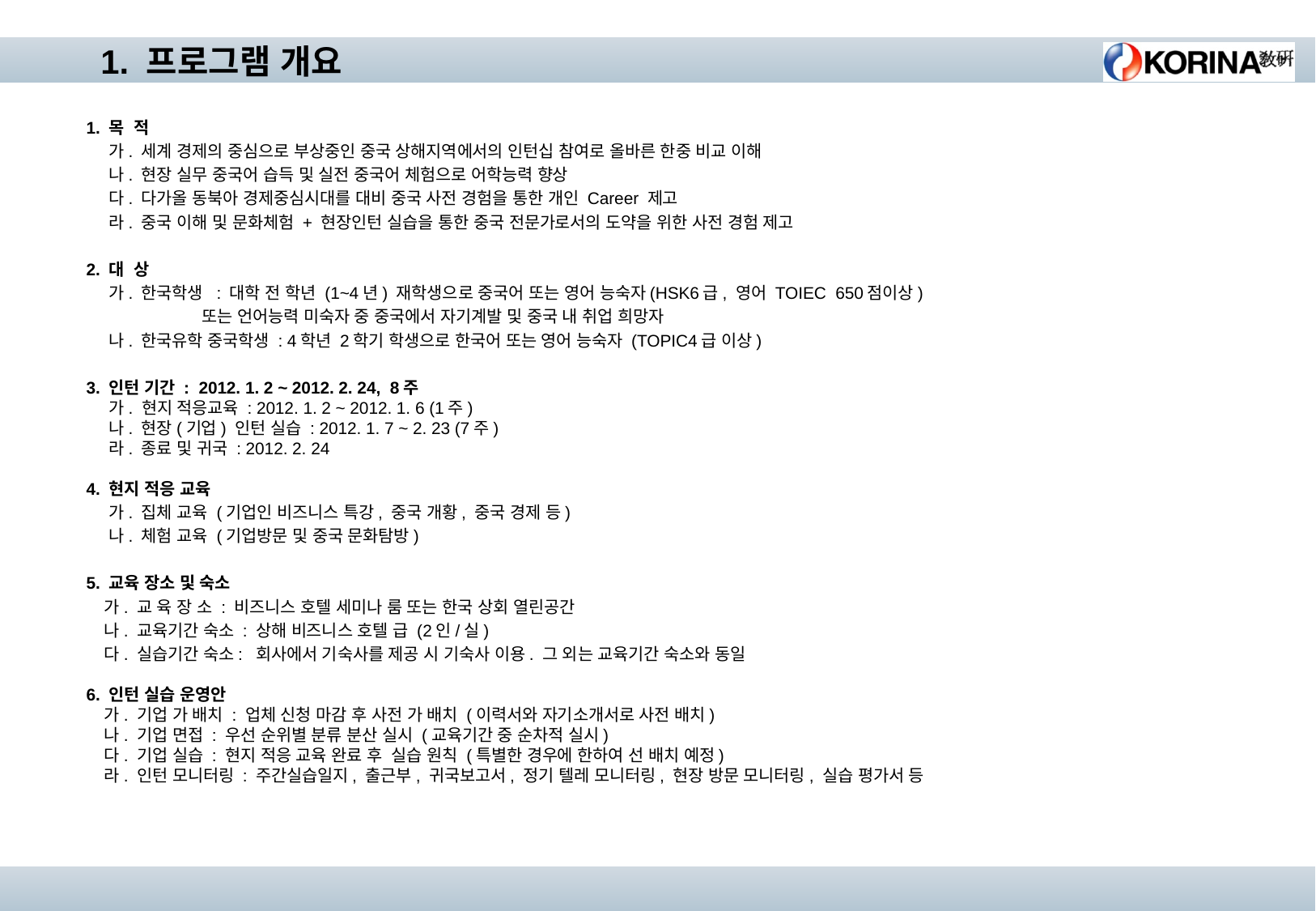

1. 프로그램 개요

1. 목  적
    가. 세계 경제의 중심으로 부상중인 중국 상해지역에서의 인턴십 참여로 올바른 한중 비교 이해
    나. 현장 실무 중국어 습득 및 실전 중국어 체험으로 어학능력 향상
    다. 다가올 동북아 경제중심시대를 대비 중국 사전 경험을 통한 개인 Career 제고
    라. 중국 이해 및 문화체험 + 현장인턴 실습을 통한 중국 전문가로서의 도약을 위한 사전 경험 제고

2. 대  상
    가. 한국학생  : 대학 전 학년 (1~4년) 재학생으로 중국어 또는 영어 능숙자(HSK6급, 영어 TOIEC  650점이상)
                        또는 언어능력 미숙자 중 중국에서 자기계발 및 중국 내 취업 희망자
    나. 한국유학 중국학생 : 4학년 2학기 학생으로 한국어 또는 영어 능숙자 (TOPIC4급 이상)

3. 인턴 기간 :  2012. 1. 2 ~ 2012. 2. 24,  8주
    가. 현지 적응교육 : 2012. 1. 2 ~ 2012. 1. 6 (1주)
    나. 현장(기업) 인턴 실습 : 2012. 1. 7 ~ 2. 23 (7주)
    라. 종료 및 귀국 : 2012. 2. 24

4. 현지 적응 교육
    가. 집체 교육 (기업인 비즈니스 특강, 중국 개황, 중국 경제 등)
    나. 체험 교육 (기업방문 및 중국 문화탐방)

5. 교육 장소 및 숙소
   가. 교 육 장 소 : 비즈니스 호텔 세미나 룸 또는 한국 상회 열린공간
   나. 교육기간 숙소 : 상해 비즈니스 호텔 급 (2인/실)
   다. 실습기간 숙소:  회사에서 기숙사를 제공 시 기숙사 이용. 그 외는 교육기간 숙소와 동일

6. 인턴 실습 운영안
   가. 기업 가 배치 : 업체 신청 마감 후 사전 가 배치 (이력서와 자기소개서로 사전 배치)
   나. 기업 면접 : 우선 순위별 분류 분산 실시 (교육기간 중 순차적 실시)
   다. 기업 실습 : 현지 적응 교육 완료 후  실습 원칙 (특별한 경우에 한하여 선 배치 예정)
   라. 인턴 모니터링 : 주간실습일지, 출근부, 귀국보고서, 정기 텔레 모니터링, 현장 방문 모니터링, 실습 평가서 등